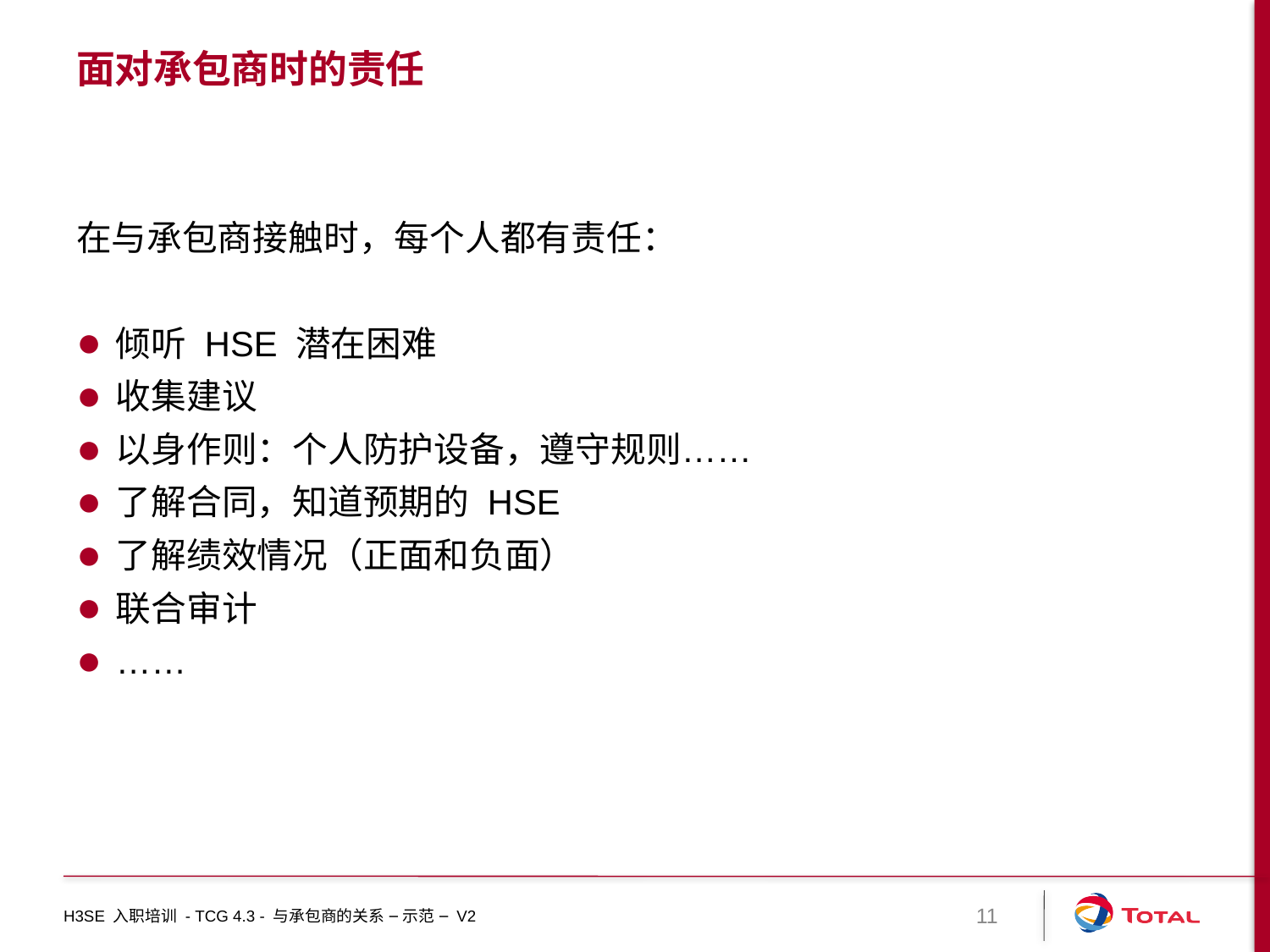

# 面对承包商时的责任

在与承包商接触时，每个人都有责任：

倾听 HSE 潜在困难
收集建议
以身作则：个人防护设备，遵守规则……
了解合同，知道预期的 HSE
了解绩效情况（正面和负面）
联合审计
……
H3SE 入职培训 - TCG 4.3 - 与承包商的关系 – 示范 – V2
11